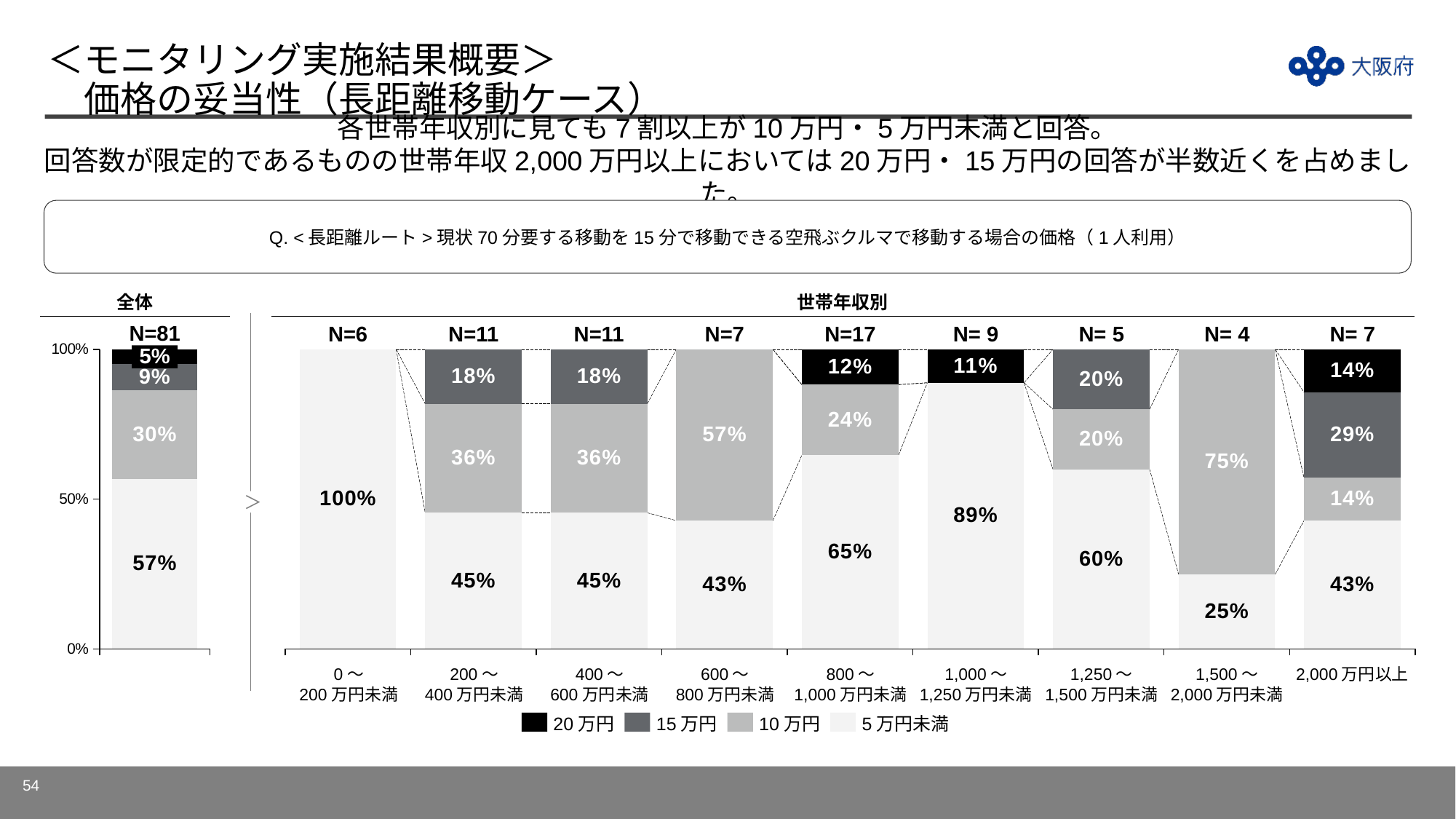

# ＜モニタリング実施結果概要＞ 　価格の妥当性（長距離移動ケース）
各世帯年収別に見ても7割以上が10万円・5万円未満と回答。
回答数が限定的であるものの世帯年収2,000万円以上においては20万円・15万円の回答が半数近くを占めました。
Q. <長距離ルート>現状70分要する移動を15分で移動できる空飛ぶクルマで移動する場合の価格（1人利用）
全体
世帯年収別

### Chart

| Category |  |  |  |  |
|---|---|---|---|---|

### Chart

| Category |  |  |  |  |
|---|---|---|---|---|
N=81
N=6
N=11
N=11
N=7
N=17
N= 9
N= 5
N= 4
N= 7
5%
＞
0～
200万円未満
200～
400万円未満
400～
600万円未満
600～
800万円未満
800～
1,000万円未満
1,000～
1,250万円未満
1,250～
1,500万円未満
1,500～
2,000万円未満
2,000万円以上
20万円
15万円
10万円
5万円未満